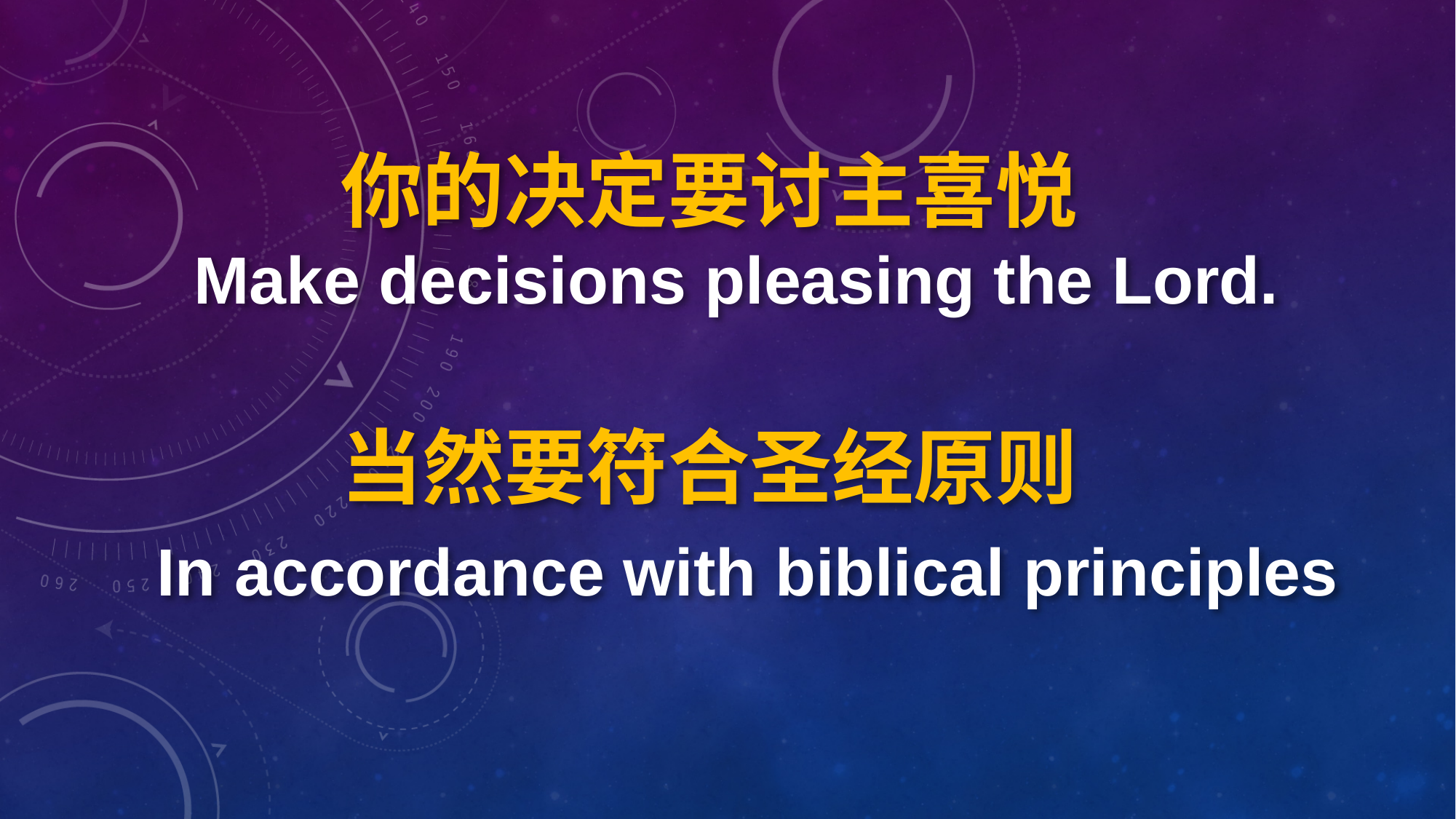

你的决定要讨主喜悦
Make decisions pleasing the Lord.

当然要符合圣经原则
 In accordance with biblical principles